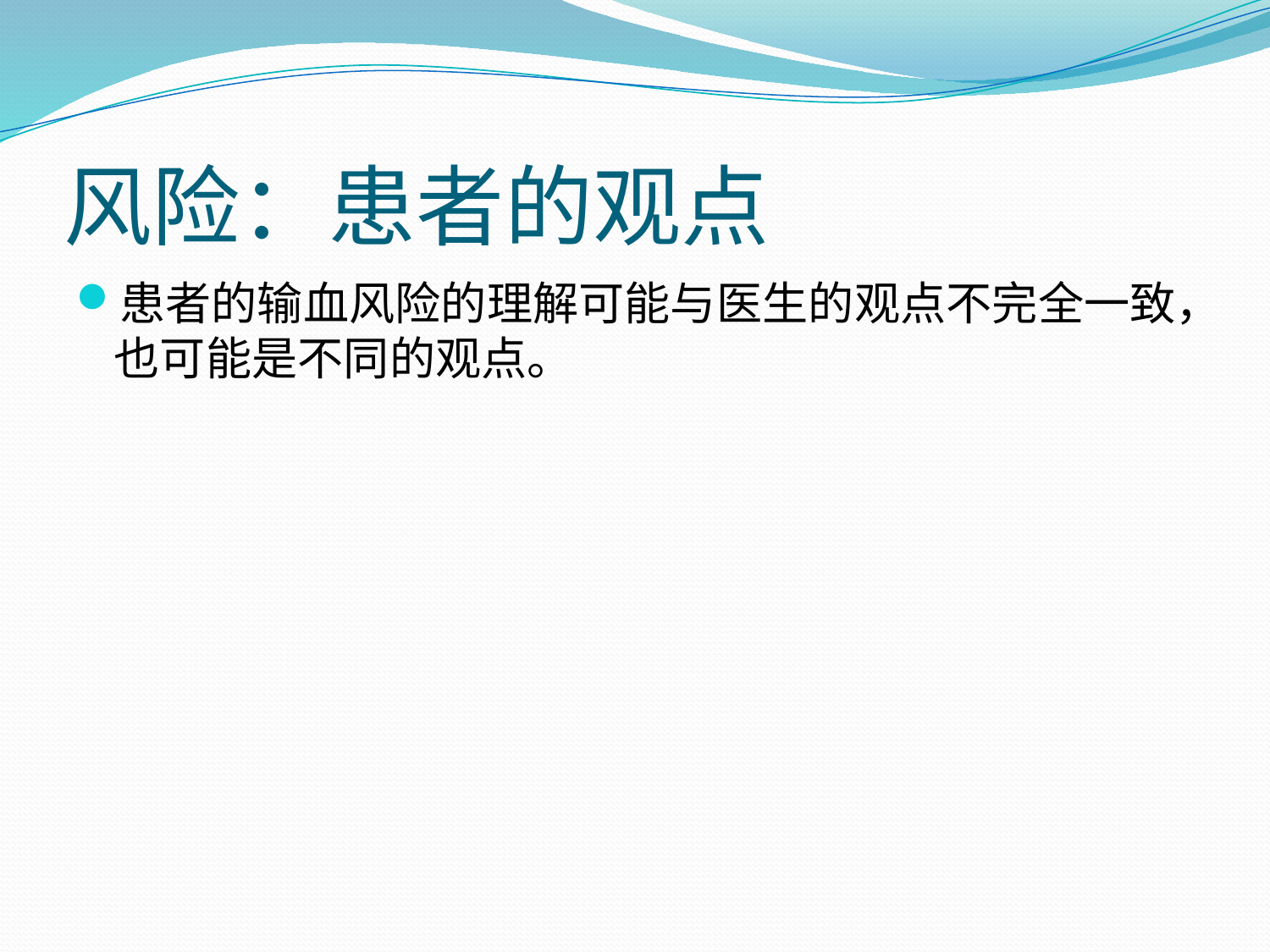

# 风险：患者的观点
患者的输血风险的理解可能与医生的观点不完全一致，也可能是不同的观点。